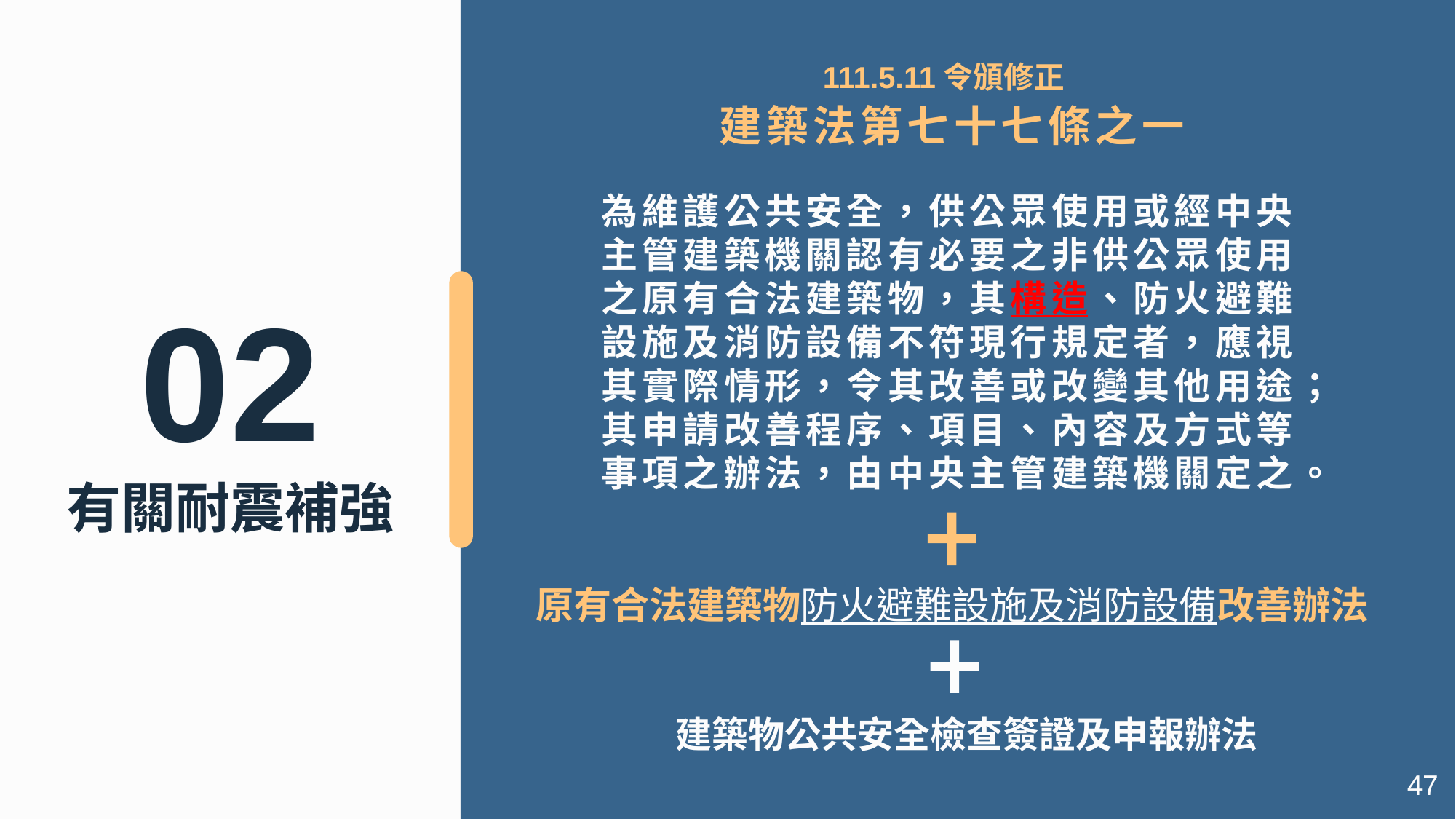

111.5.11令頒修正
建築法第七十七條之一
為維護公共安全，供公眾使用或經中央主管建築機關認有必要之非供公眾使用之原有合法建築物，其構造、防火避難設施及消防設備不符現行規定者，應視其實際情形，令其改善或改變其他用途；其申請改善程序、項目、內容及方式等事項之辦法，由中央主管建築機關定之。
02
有關耐震補強

# 原有合法建築物防火避難設施及消防設備改善辦法

建築物公共安全檢查簽證及申報辦法
47